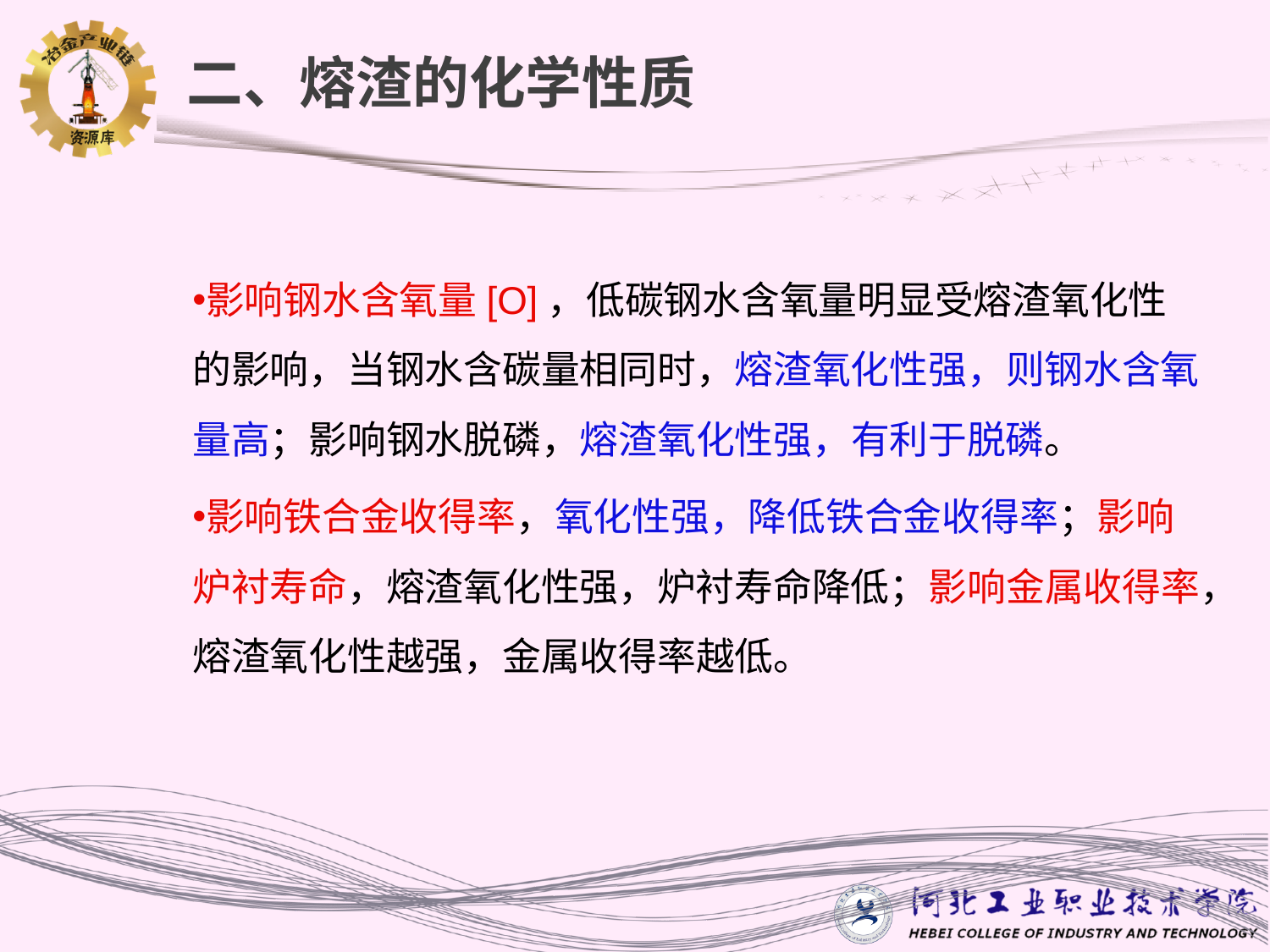

二、熔渣的化学性质
影响钢水含氧量[O]，低碳钢水含氧量明显受熔渣氧化性的影响，当钢水含碳量相同时，熔渣氧化性强，则钢水含氧量高；影响钢水脱磷，熔渣氧化性强，有利于脱磷。
影响铁合金收得率，氧化性强，降低铁合金收得率；影响炉衬寿命，熔渣氧化性强，炉衬寿命降低；影响金属收得率，熔渣氧化性越强，金属收得率越低。